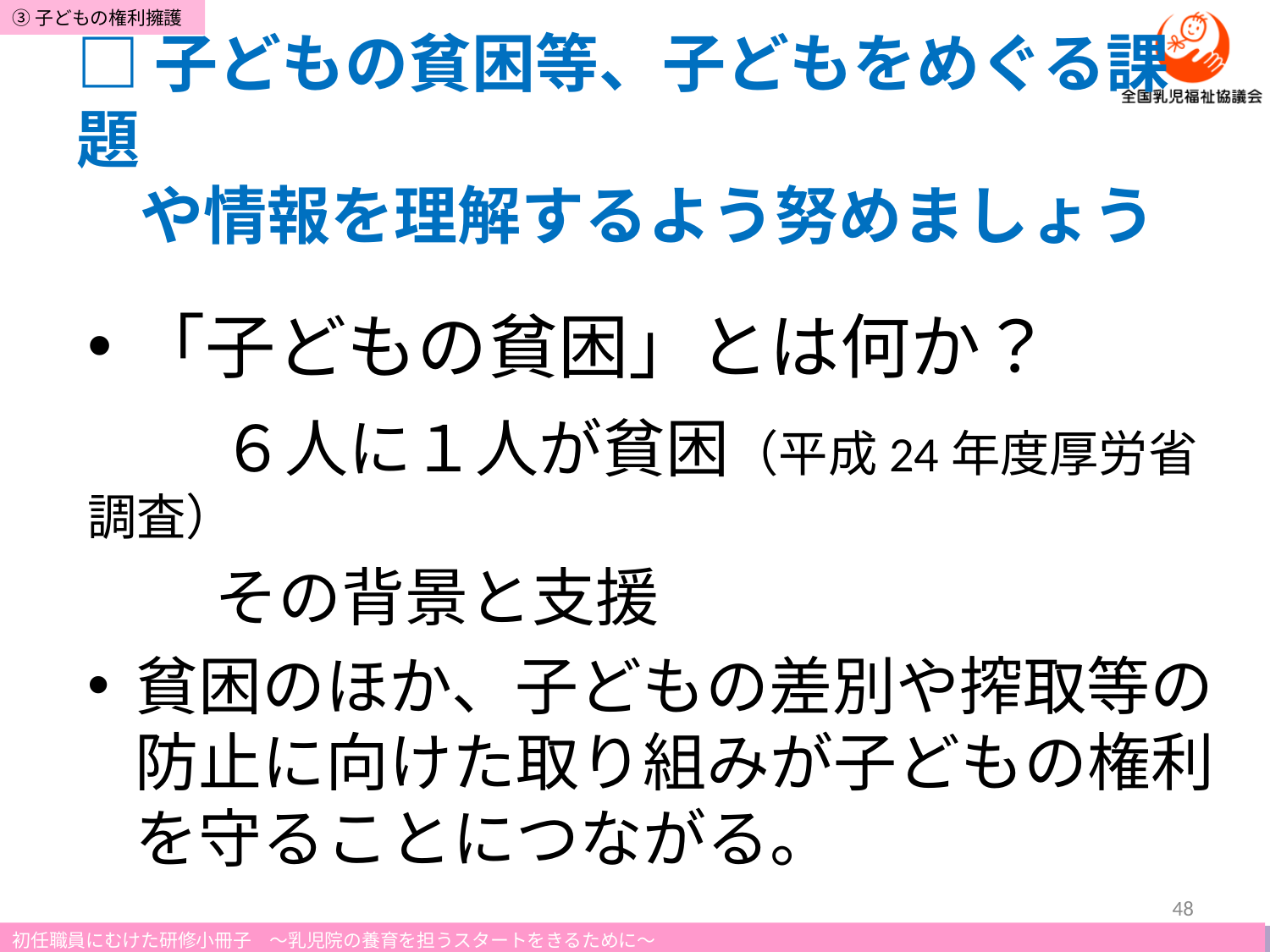

# □子どもの貧困等、子どもをめぐる課題 　や情報を理解するよう努めましょう
「子どもの貧困」とは何か？
　　６人に１人が貧困（平成24年度厚労省調査）
　　その背景と支援
貧困のほか、子どもの差別や搾取等の防止に向けた取り組みが子どもの権利を守ることにつながる。
48